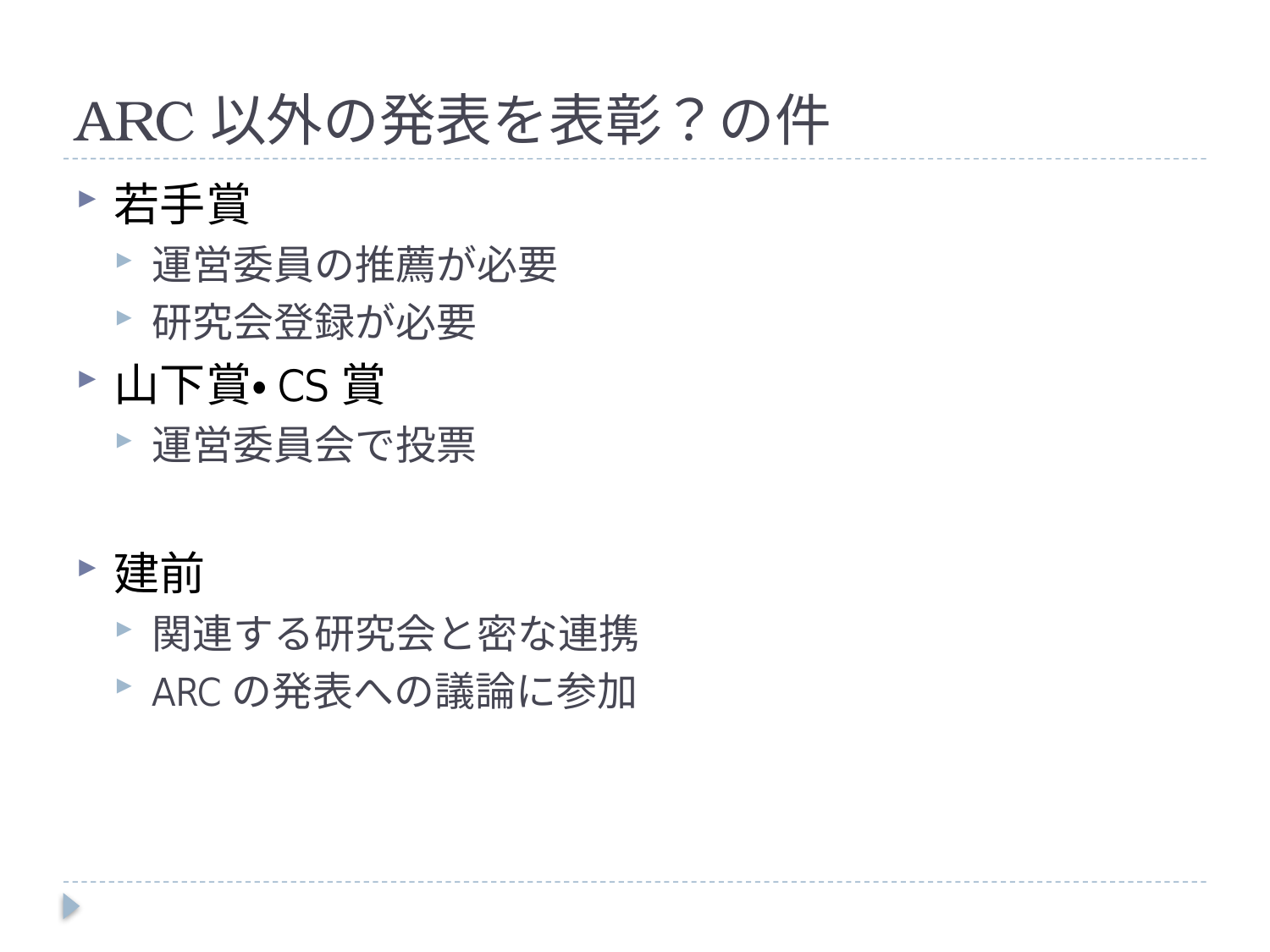

# ARC以外の発表を表彰？の件
若手賞
運営委員の推薦が必要
研究会登録が必要
山下賞・CS賞
運営委員会で投票

建前
関連する研究会と密な連携
ARCの発表への議論に参加